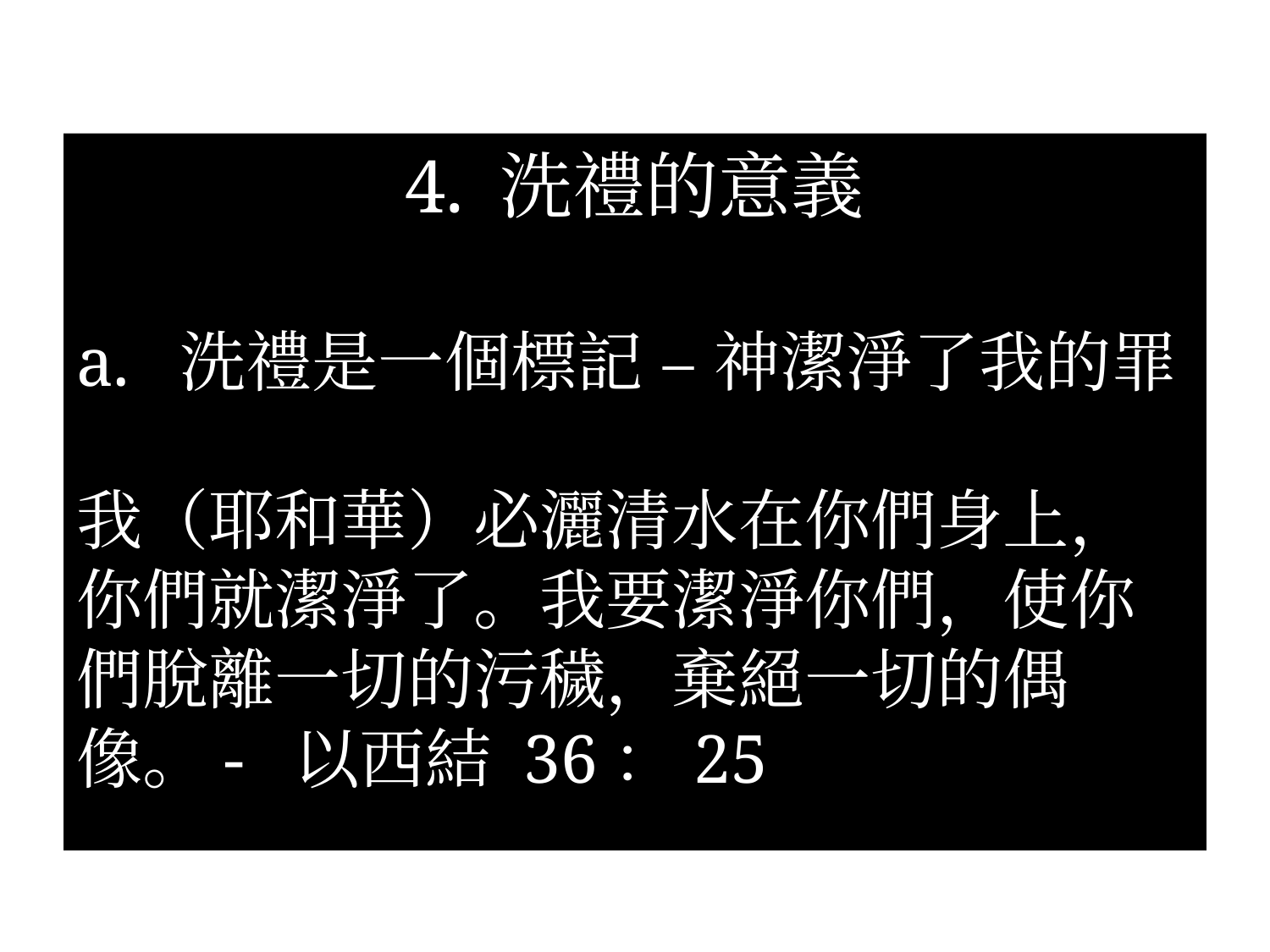

4. 洗禮的意義

  洗禮是一個標記 – 神潔淨了我的罪

我（耶和華）必灑清水在你們身上，你們就潔淨了。我要潔淨你們，使你們脫離一切的污穢，棄絕一切的偶像。-  以西結 36：25